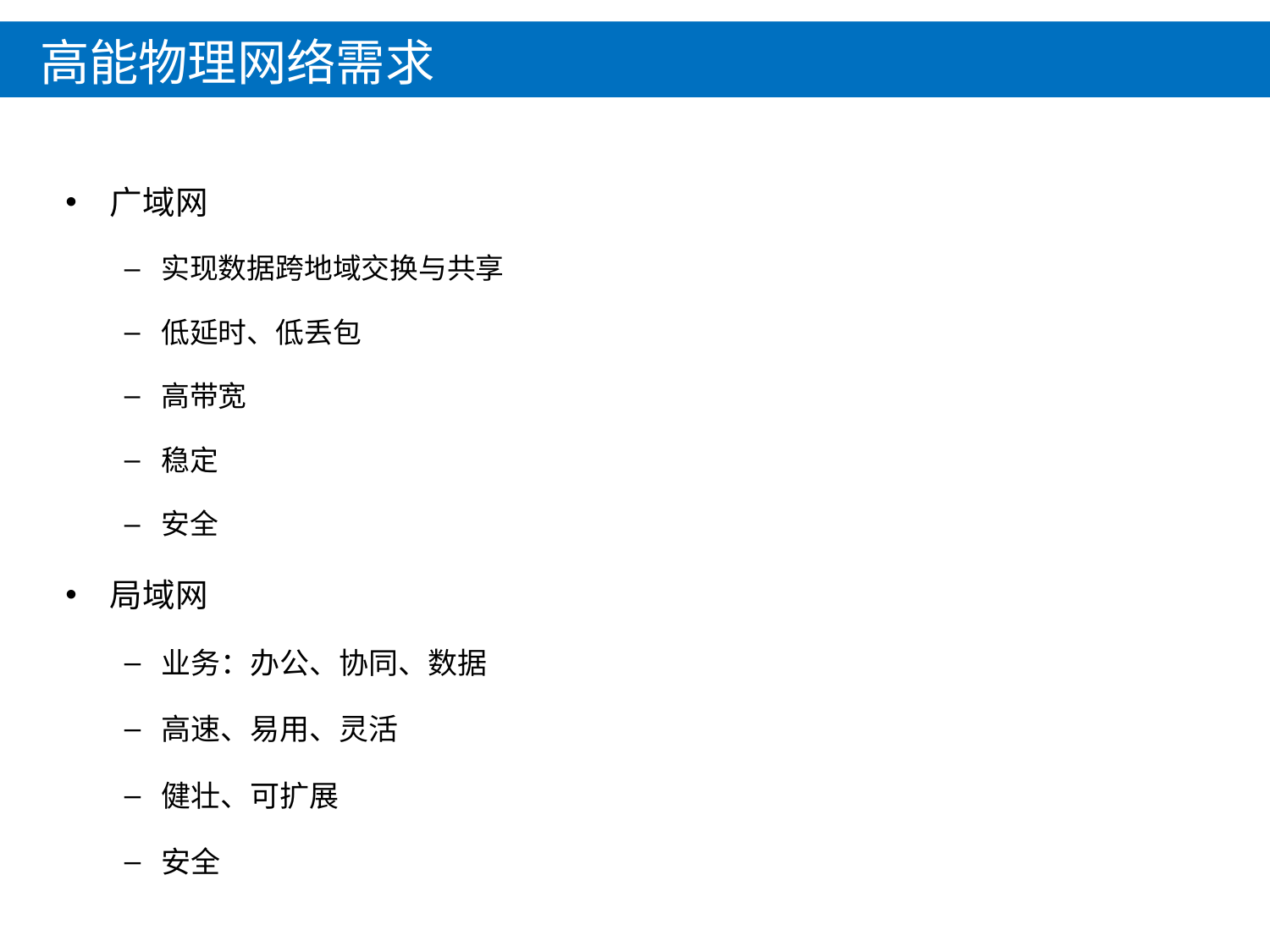

# 高能物理网络需求
广域网
实现数据跨地域交换与共享
低延时、低丢包
高带宽
稳定
安全
局域网
业务：办公、协同、数据
高速、易用、灵活
健壮、可扩展
安全